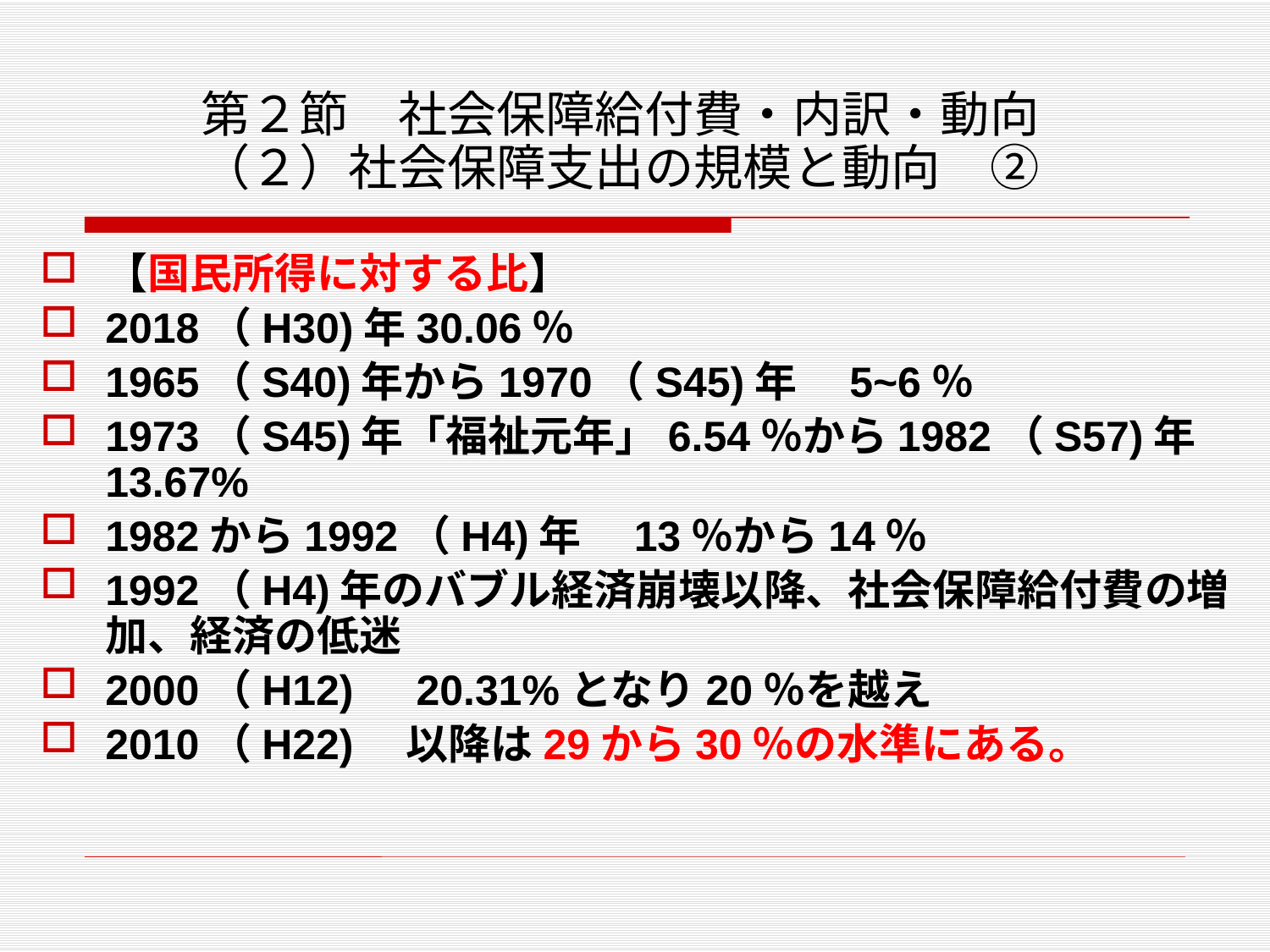

# 第２節　社会保障給付費・内訳・動向 （２）社会保障支出の規模と動向　②
【国民所得に対する比】
2018（H30)年30.06％
1965（S40)年から1970（S45)年　5~6％
1973（S45)年「福祉元年」6.54％から1982（S57)年 13.67%
1982から1992（H4)年　13％から14％
1992（H4)年のバブル経済崩壊以降、社会保障給付費の増加、経済の低迷
2000（H12)　20.31%となり20％を越え
2010（H22)　以降は29から30％の水準にある。